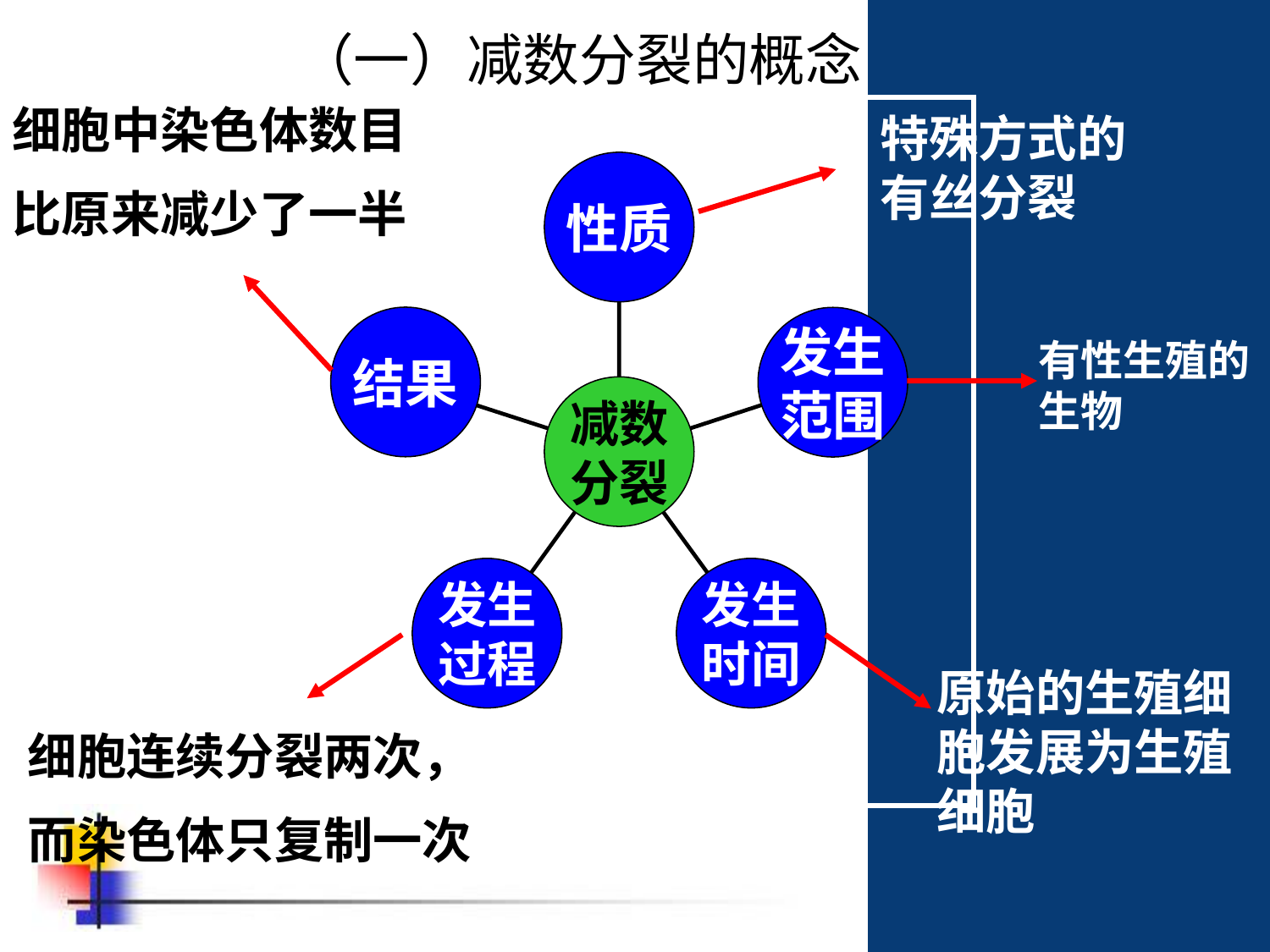

（一）减数分裂的概念
细胞中染色体数目
比原来减少了一半

性质

结果
发生
范围
减数
分裂

发生
过程
发生
时间

特殊方式的有丝分裂

有性生殖的生物

原始的生殖细胞发展为生殖细胞
细胞连续分裂两次，
而染色体只复制一次